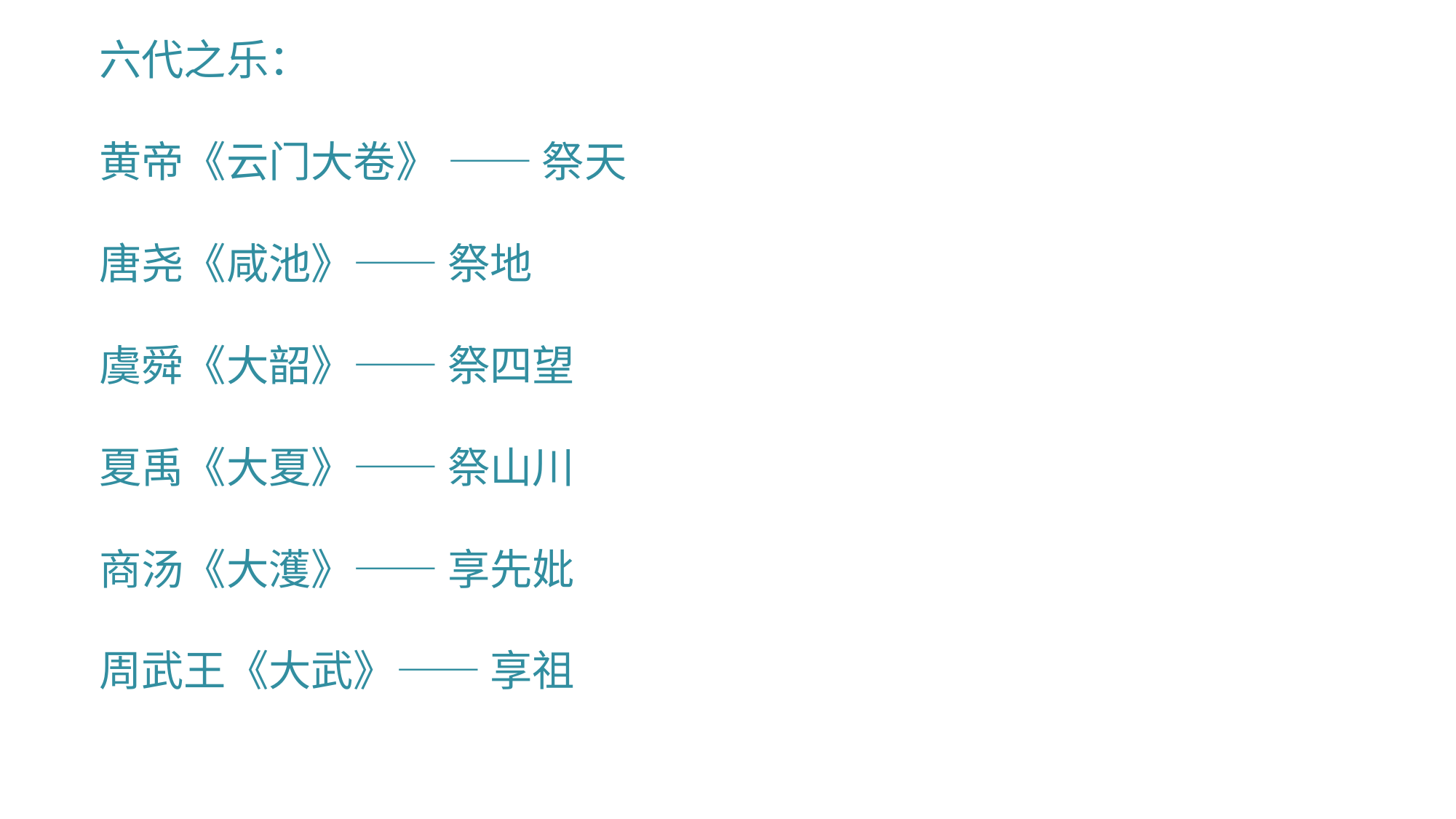

六代之乐：

黄帝《云门大卷》 —— 祭天

唐尧《咸池》—— 祭地

虞舜《大韶》—— 祭四望

夏禹《大夏》—— 祭山川

商汤《大濩》—— 享先妣

周武王《大武》—— 享祖